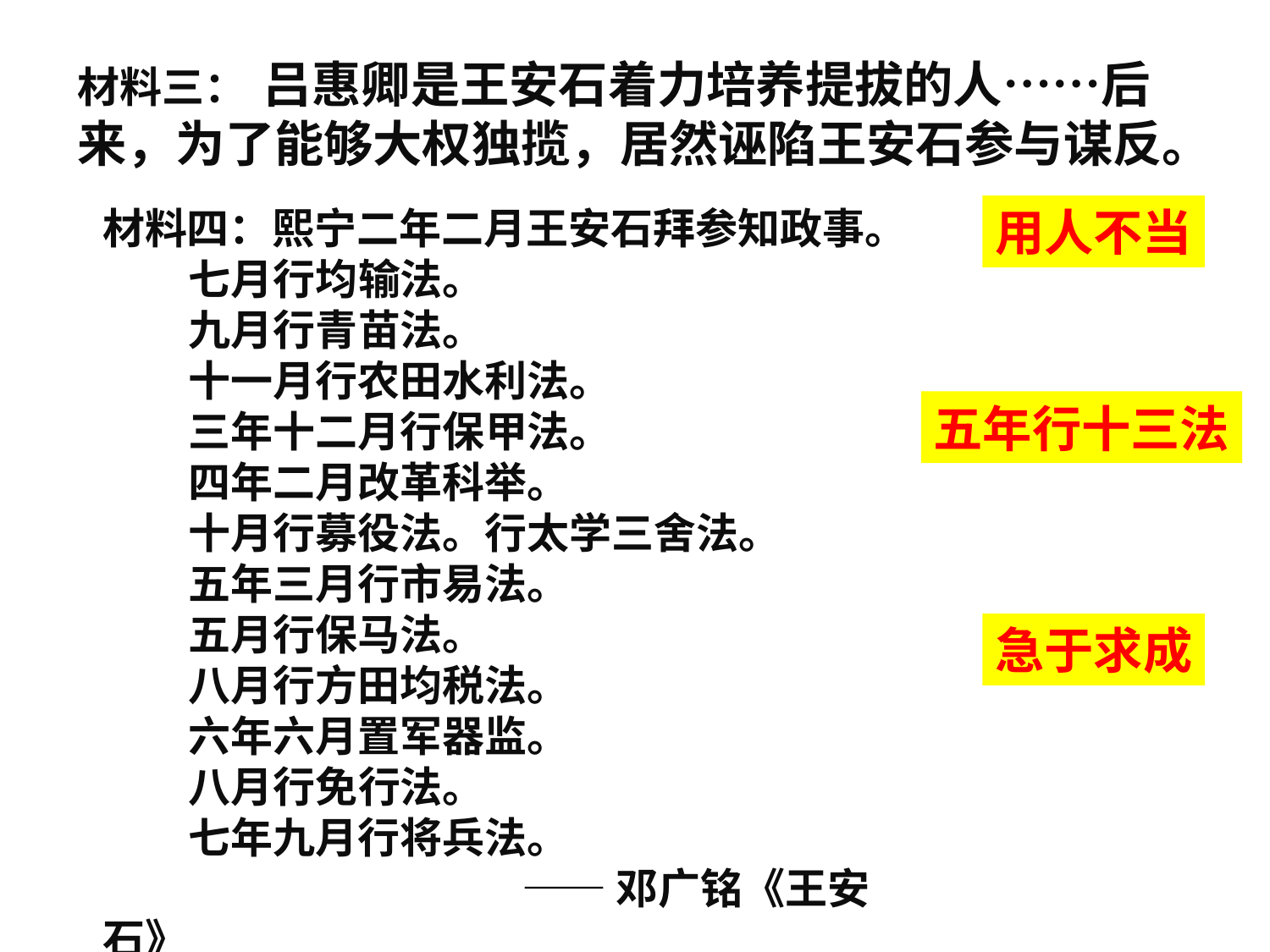

材料三：  吕惠卿是王安石着力培养提拔的人……后来，为了能够大权独揽，居然诬陷王安石参与谋反。
材料四：熙宁二年二月王安石拜参知政事。
        七月行均输法。
        九月行青苗法。
        十一月行农田水利法。
        三年十二月行保甲法。
        四年二月改革科举。
        十月行募役法。行太学三舍法。
        五年三月行市易法。
        五月行保马法。
        八月行方田均税法。
        六年六月置军器监。
        八月行免行法。
        七年九月行将兵法。
                                            ——邓广铭《王安石》
用人不当
五年行十三法
急于求成